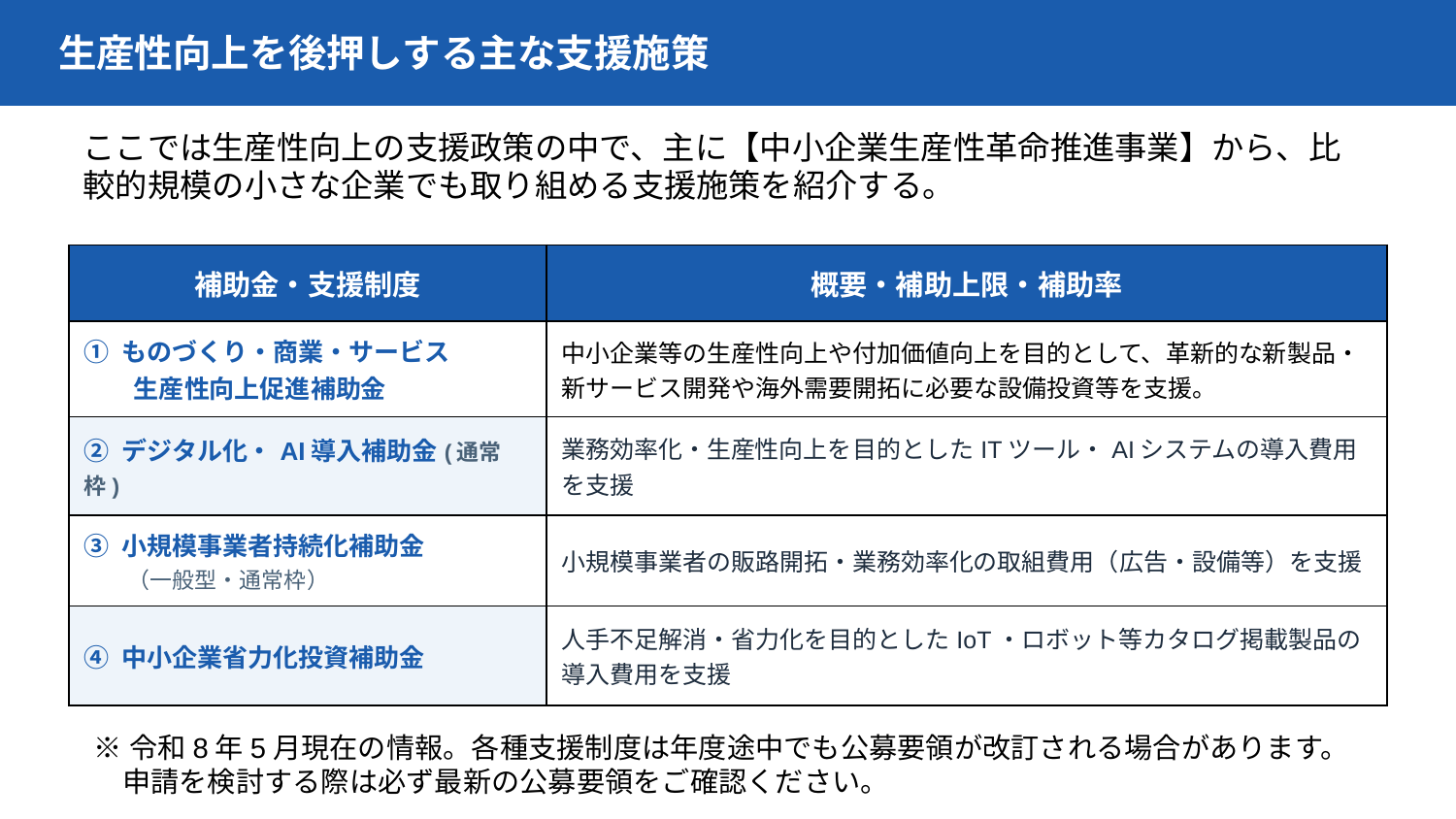

生産性向上を後押しする主な支援施策
ここでは生産性向上の支援政策の中で、主に【中小企業生産性革命推進事業】から、比較的規模の小さな企業でも取り組める支援施策を紹介する。
| 補助金・支援制度 | 概要・補助上限・補助率 |
| --- | --- |
| ① ものづくり・商業・サービス 　　生産性向上促進補助金 | 中小企業等の生産性向上や付加価値向上を目的として、革新的な新製品・新サービス開発や海外需要開拓に必要な設備投資等を支援。 |
| ② デジタル化・AI導入補助金(通常枠) | 業務効率化・生産性向上を目的としたITツール・AIシステムの導入費用を支援 |
| ③ 小規模事業者持続化補助金 　　（一般型・通常枠） | 小規模事業者の販路開拓・業務効率化の取組費用（広告・設備等）を支援 |
| ④ 中小企業省力化投資補助金 | 人手不足解消・省力化を目的としたIoT・ロボット等カタログ掲載製品の導入費用を支援 |
※令和8年5月現在の情報。各種支援制度は年度途中でも公募要領が改訂される場合があります。
　申請を検討する際は必ず最新の公募要領をご確認ください。